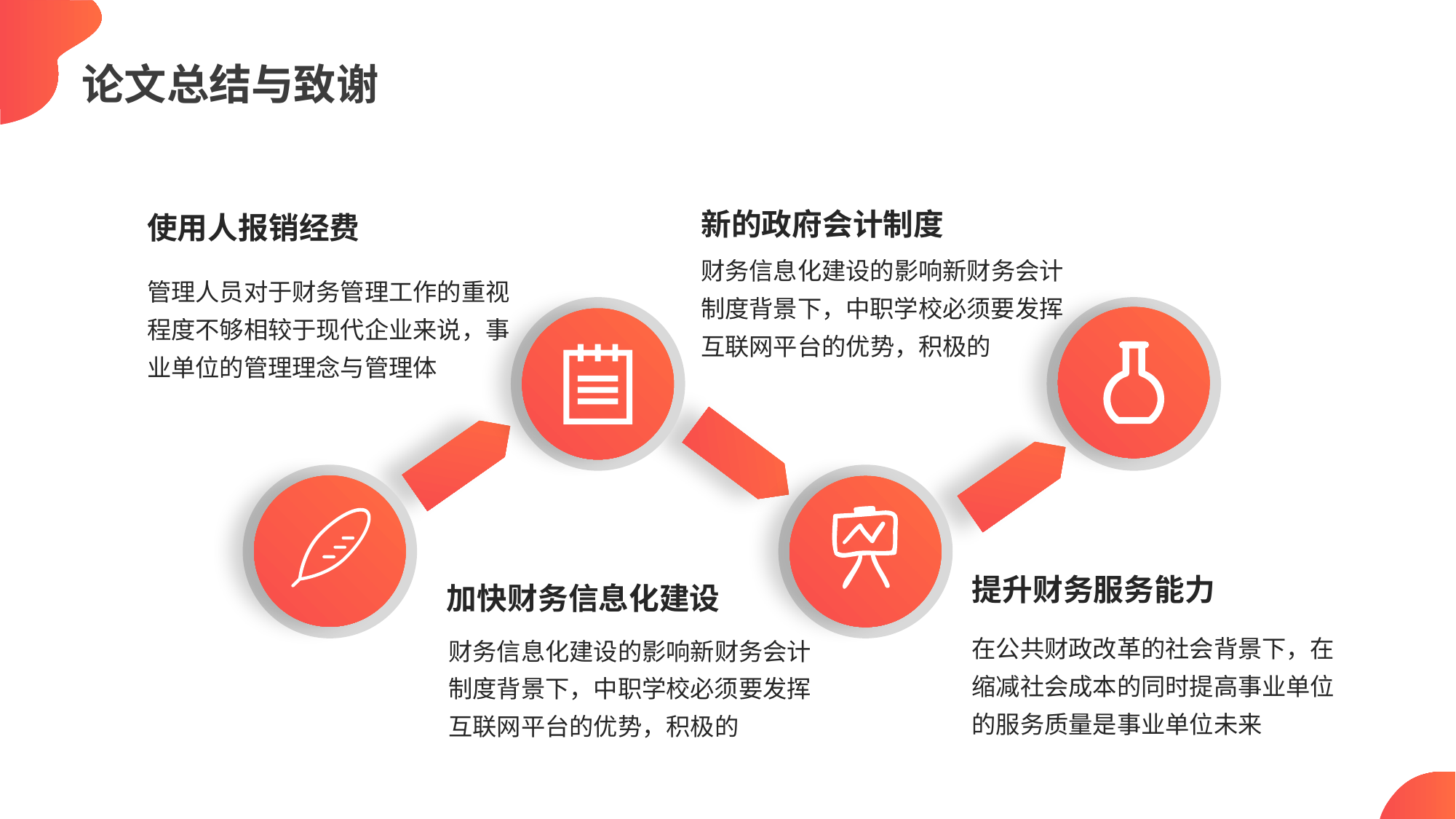

论文总结与致谢
新的政府会计制度
使用人报销经费
财务信息化建设的影响新财务会计制度背景下，中职学校必须要发挥互联网平台的优势，积极的
管理人员对于财务管理工作的重视程度不够相较于现代企业来说，事业单位的管理理念与管理体

提升财务服务能力
加快财务信息化建设
在公共财政改革的社会背景下，在缩减社会成本的同时提高事业单位的服务质量是事业单位未来
财务信息化建设的影响新财务会计制度背景下，中职学校必须要发挥互联网平台的优势，积极的